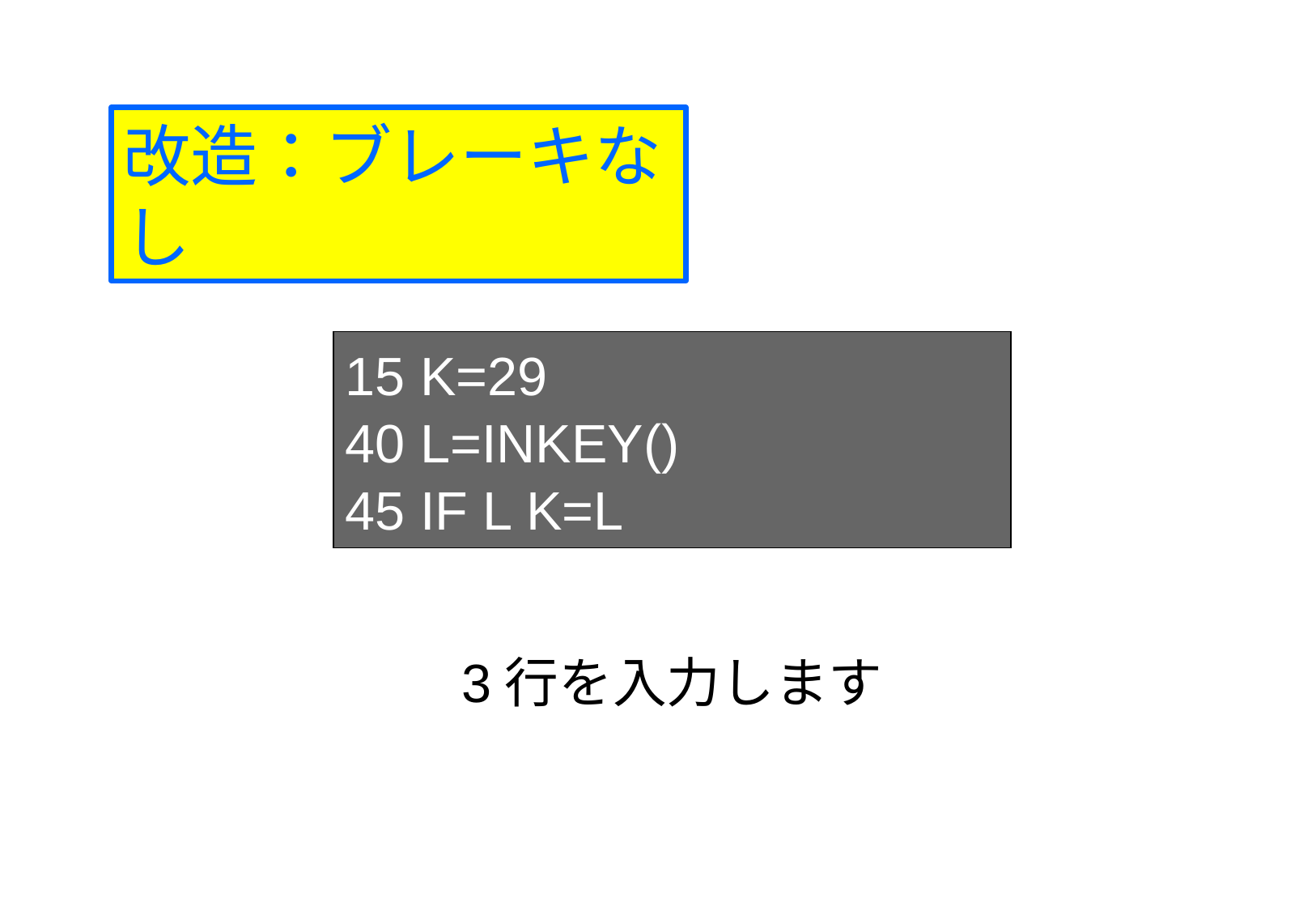

改造：ブレーキなし
15 K=29
40 L=INKEY()
45 IF L K=L
3行を入力します